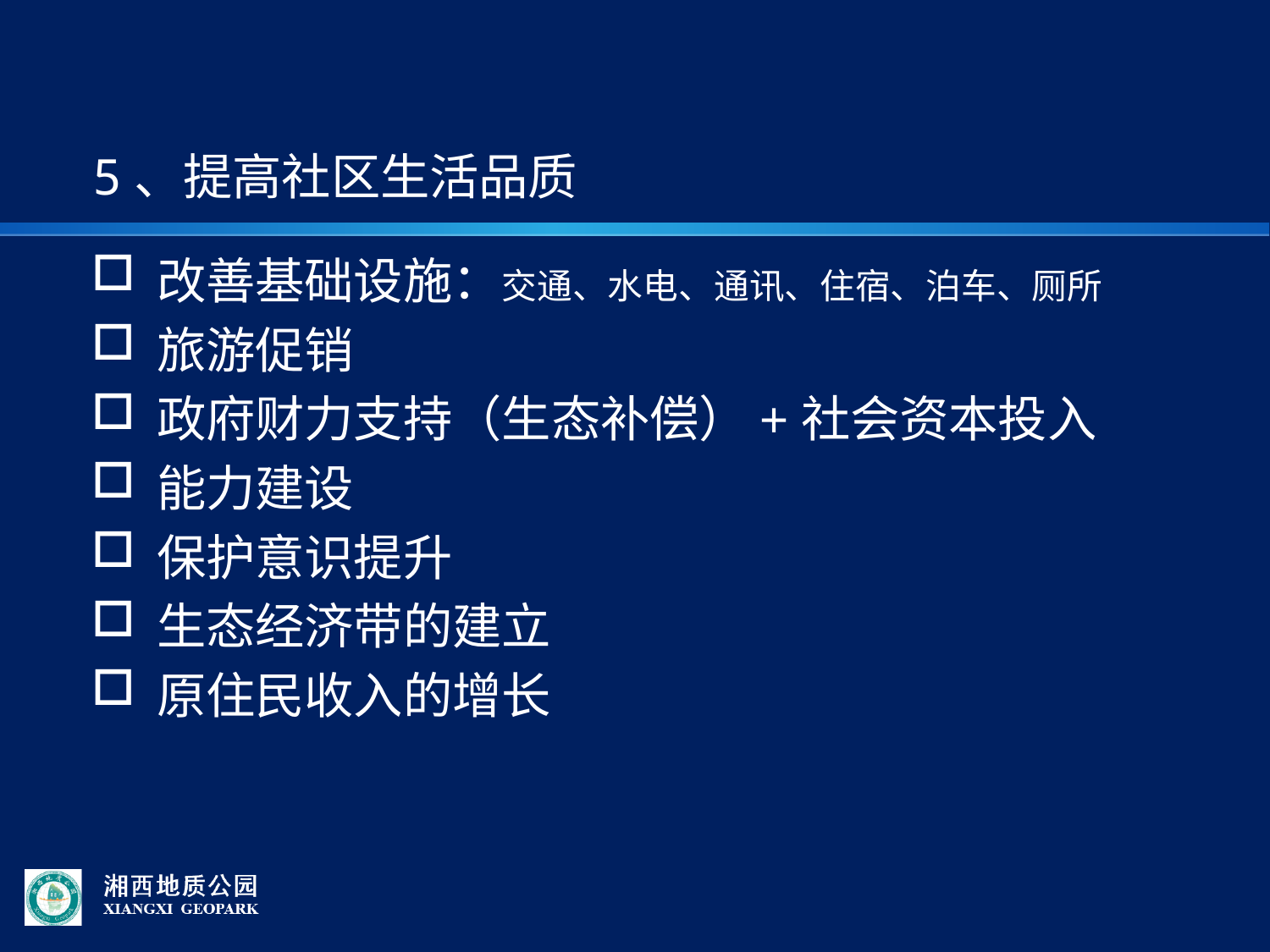

# 5、提高社区生活品质
改善基础设施：交通、水电、通讯、住宿、泊车、厕所
旅游促销
政府财力支持（生态补偿）+社会资本投入
能力建设
保护意识提升
生态经济带的建立
原住民收入的增长